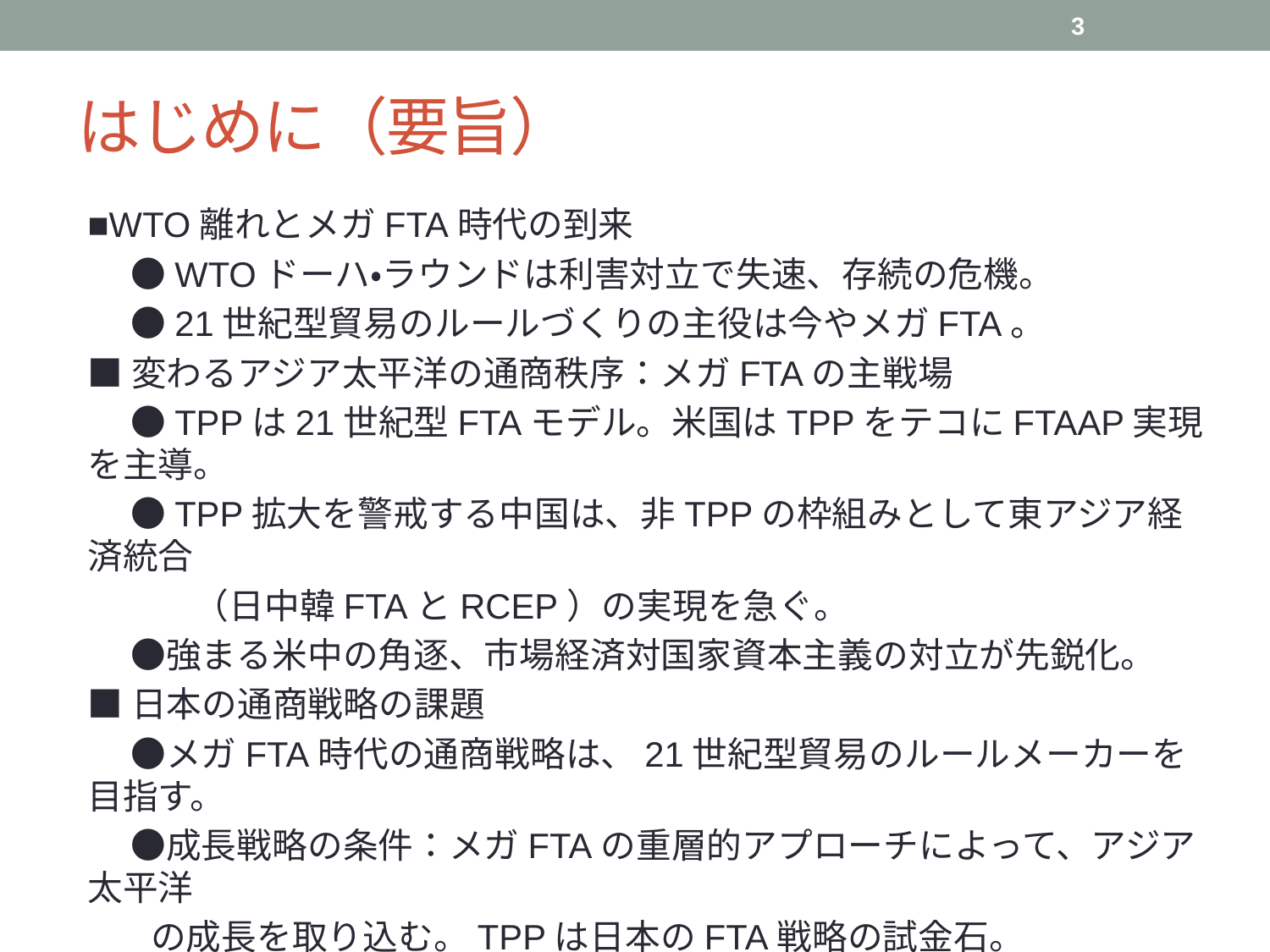

3
# はじめに（要旨）
■WTO離れとメガFTA時代の到来
　 ●WTOドーハ・ラウンドは利害対立で失速、存続の危機。
　 ●21世紀型貿易のルールづくりの主役は今やメガFTA。
■変わるアジア太平洋の通商秩序：メガFTAの主戦場
　 ●TPPは21世紀型FTAモデル。米国はTPPをテコにFTAAP実現を主導。
　 ●TPP拡大を警戒する中国は、非TPPの枠組みとして東アジア経済統合
　　　（日中韓FTAとRCEP）の実現を急ぐ。
　 ●強まる米中の角逐、市場経済対国家資本主義の対立が先鋭化。
■日本の通商戦略の課題
　 ●メガFTA時代の通商戦略は、21世紀型貿易のルールメーカーを目指す。
　 ●成長戦略の条件：メガFTAの重層的アプローチによって、アジア太平洋
       の成長を取り込む。TPPは日本のFTA戦略の試金石。
　 ●TPPとRCEPをFTAAPにつなぐ、アジア太平洋の懸け橋となれるか。